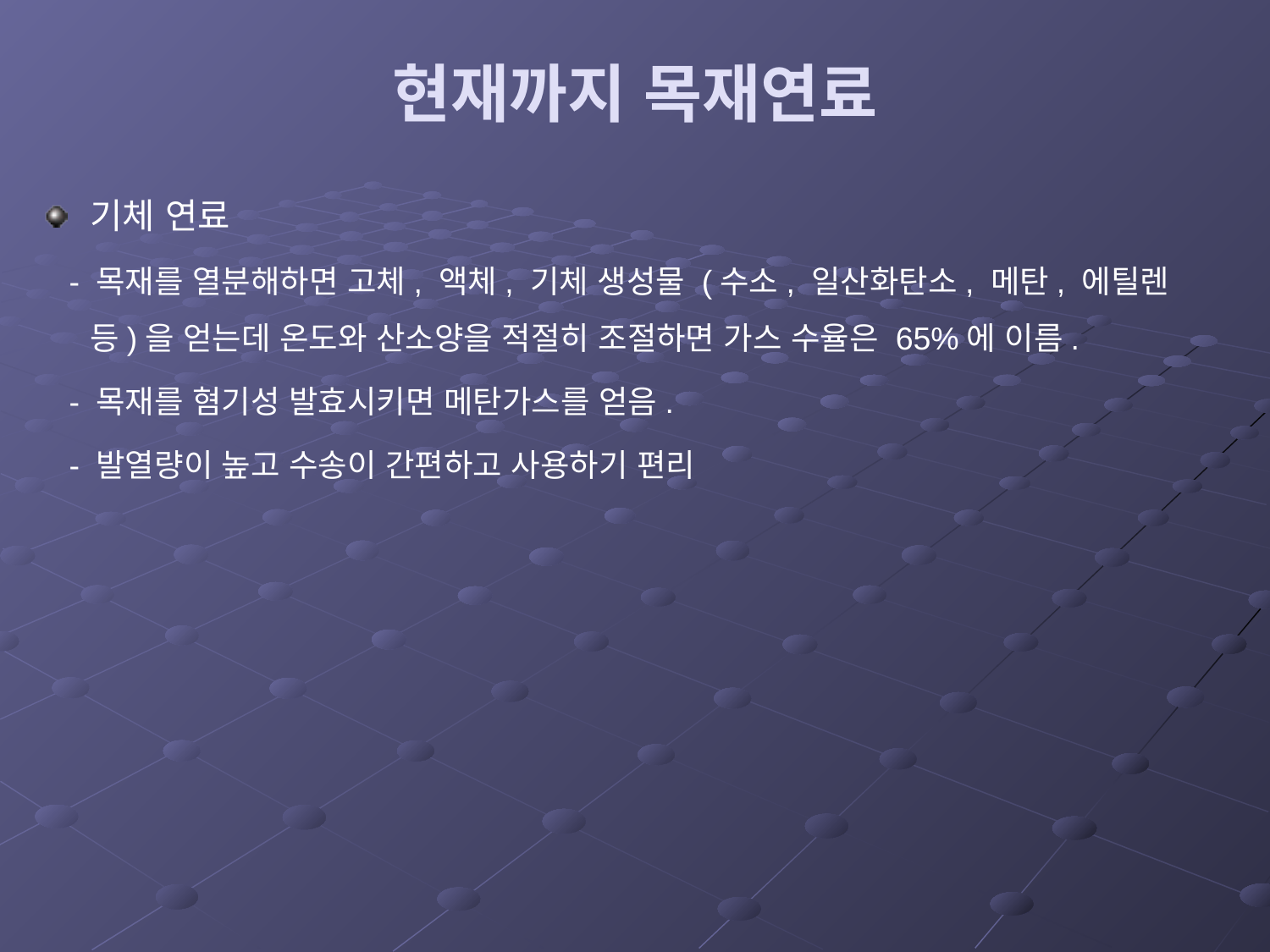

# 현재까지 목재연료
기체 연료
   - 목재를 열분해하면 고체, 액체, 기체 생성물 (수소, 일산화탄소, 메탄, 에틸렌 등)을 얻는데 온도와 산소양을 적절히 조절하면 가스 수율은 65%에 이름.
   - 목재를 혐기성 발효시키면 메탄가스를 얻음.
   - 발열량이 높고 수송이 간편하고 사용하기 편리